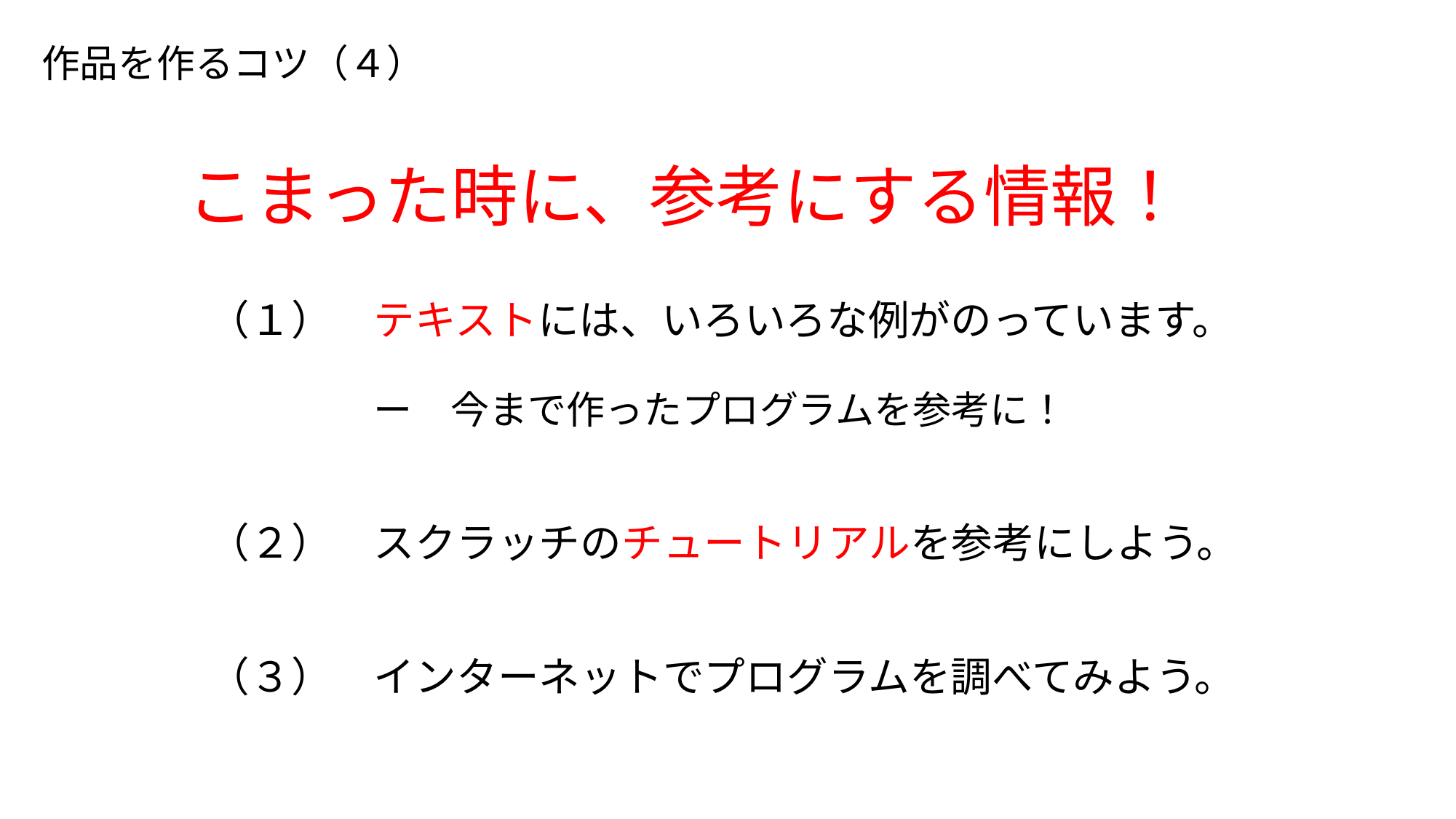

# 作品を作るコツ（４）
こまった時に、参考にする情報！
（１）　テキストには、いろいろな例がのっています。

　　　　ー　今まで作ったプログラムを参考に！

（２）　スクラッチのチュートリアルを参考にしよう。

（３）　インターネットでプログラムを調べてみよう。